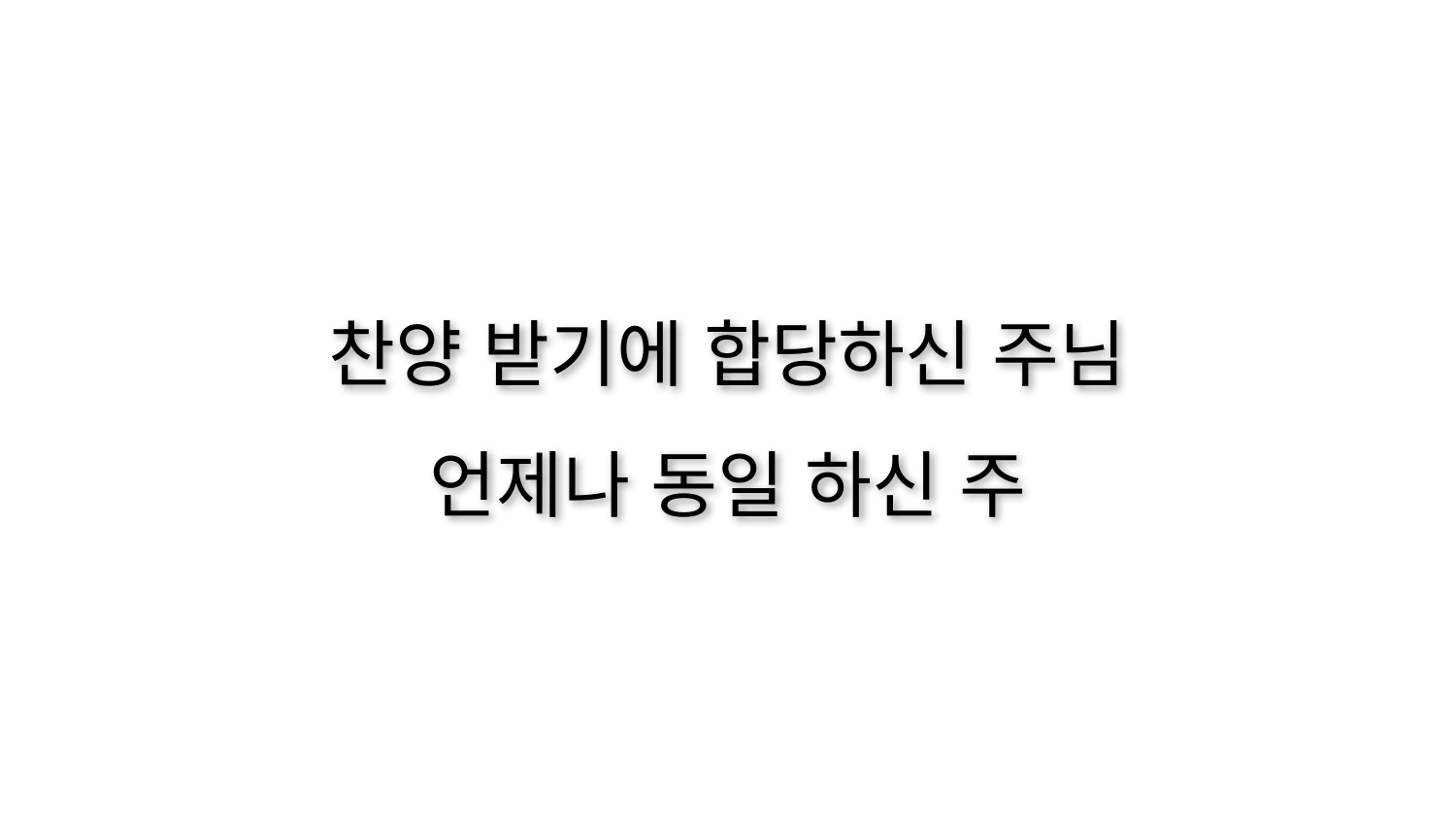

찬양 받기에 합당하신 주님
언제나 동일 하신 주